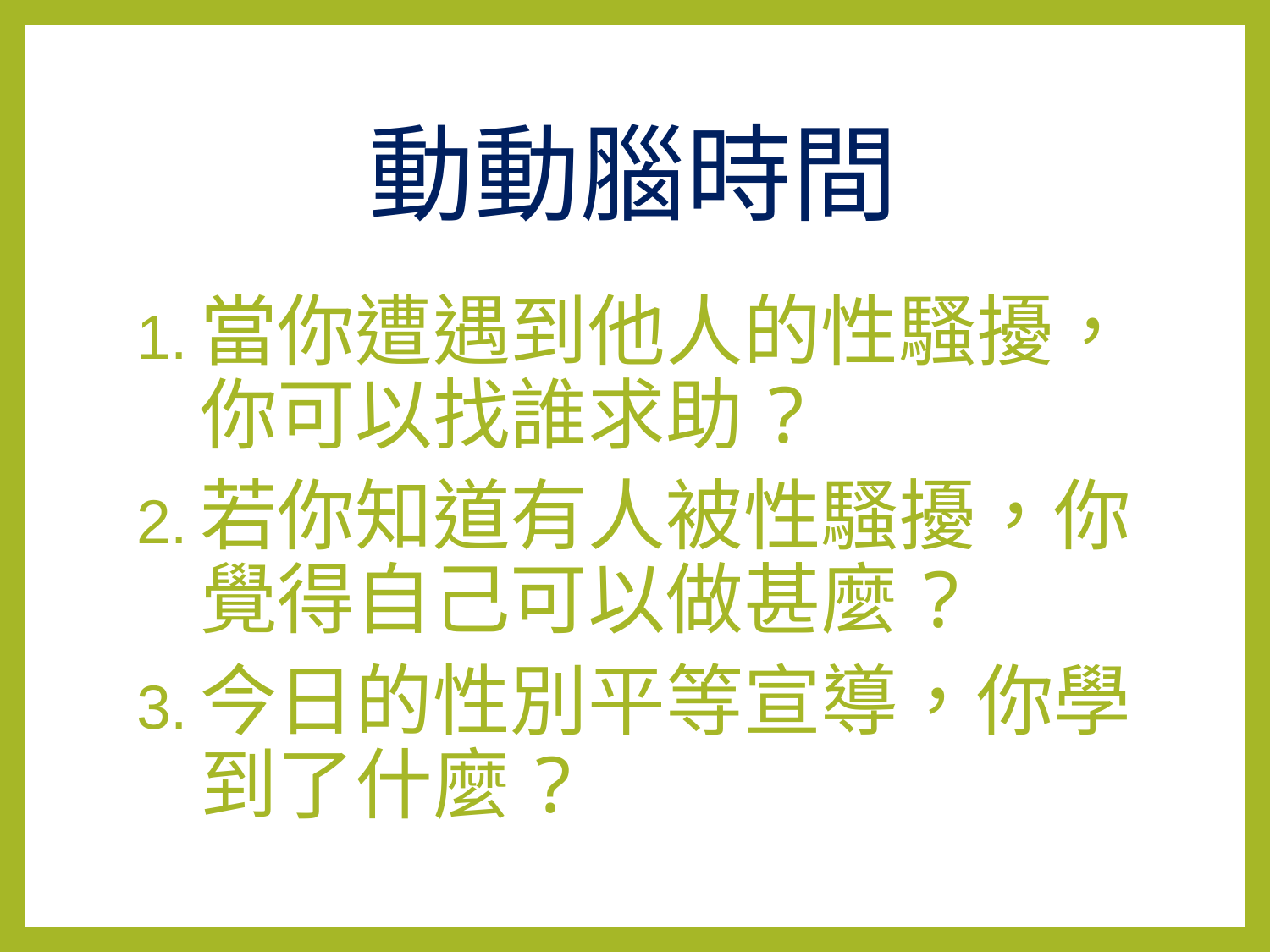

# 動動腦時間
當你遭遇到他人的性騷擾，你可以找誰求助?
若你知道有人被性騷擾，你覺得自己可以做甚麼?
今日的性別平等宣導，你學到了什麼?